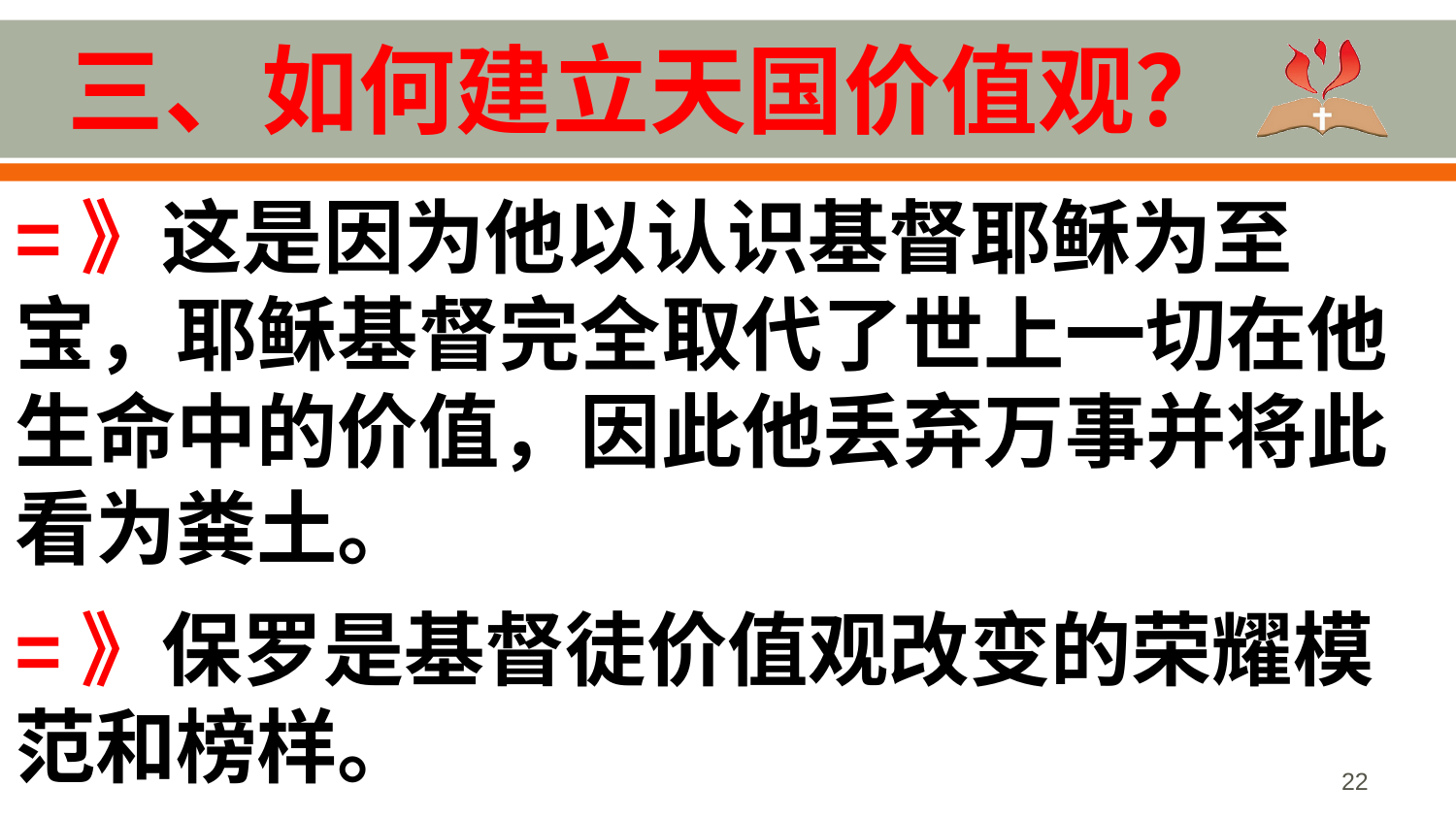

# 三、如何建立天国价值观？
=》这是因为他以认识基督耶稣为至宝，耶稣基督完全取代了世上一切在他生命中的价值，因此他丢弃万事并将此看为粪土。
=》保罗是基督徒价值观改变的荣耀模范和榜样。
22